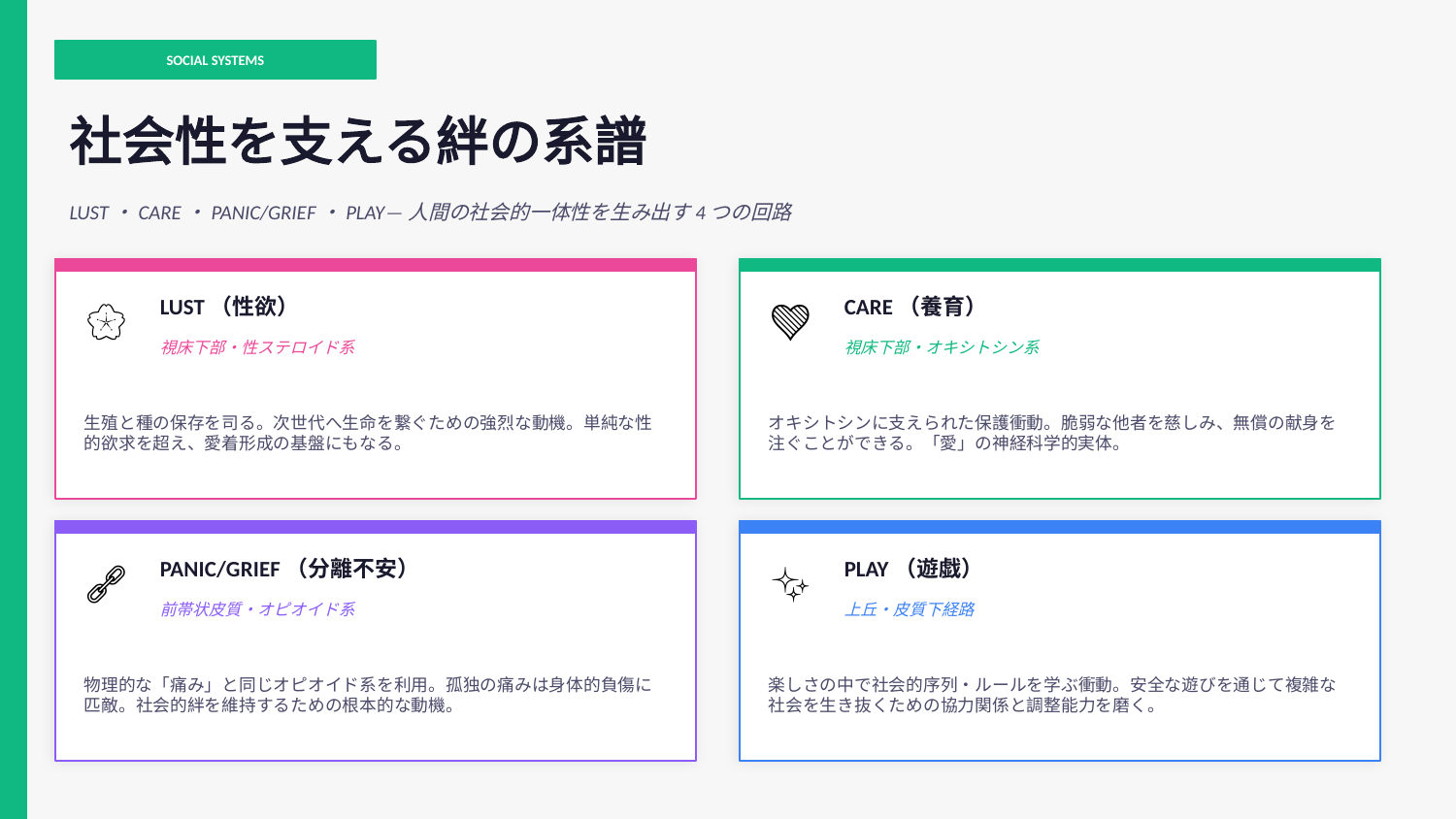

SOCIAL SYSTEMS
社会性を支える絆の系譜
LUST・CARE・PANIC/GRIEF・PLAY ─ 人間の社会的一体性を生み出す4つの回路

LUST（性欲）
CARE（養育）
🌸
💚
視床下部・性ステロイド系
視床下部・オキシトシン系
生殖と種の保存を司る。次世代へ生命を繋ぐための強烈な動機。単純な性的欲求を超え、愛着形成の基盤にもなる。
オキシトシンに支えられた保護衝動。脆弱な他者を慈しみ、無償の献身を注ぐことができる。「愛」の神経科学的実体。

PANIC/GRIEF（分離不安）
PLAY（遊戯）
🔗
✨
前帯状皮質・オピオイド系
上丘・皮質下経路
物理的な「痛み」と同じオピオイド系を利用。孤独の痛みは身体的負傷に匹敵。社会的絆を維持するための根本的な動機。
楽しさの中で社会的序列・ルールを学ぶ衝動。安全な遊びを通じて複雑な社会を生き抜くための協力関係と調整能力を磨く。